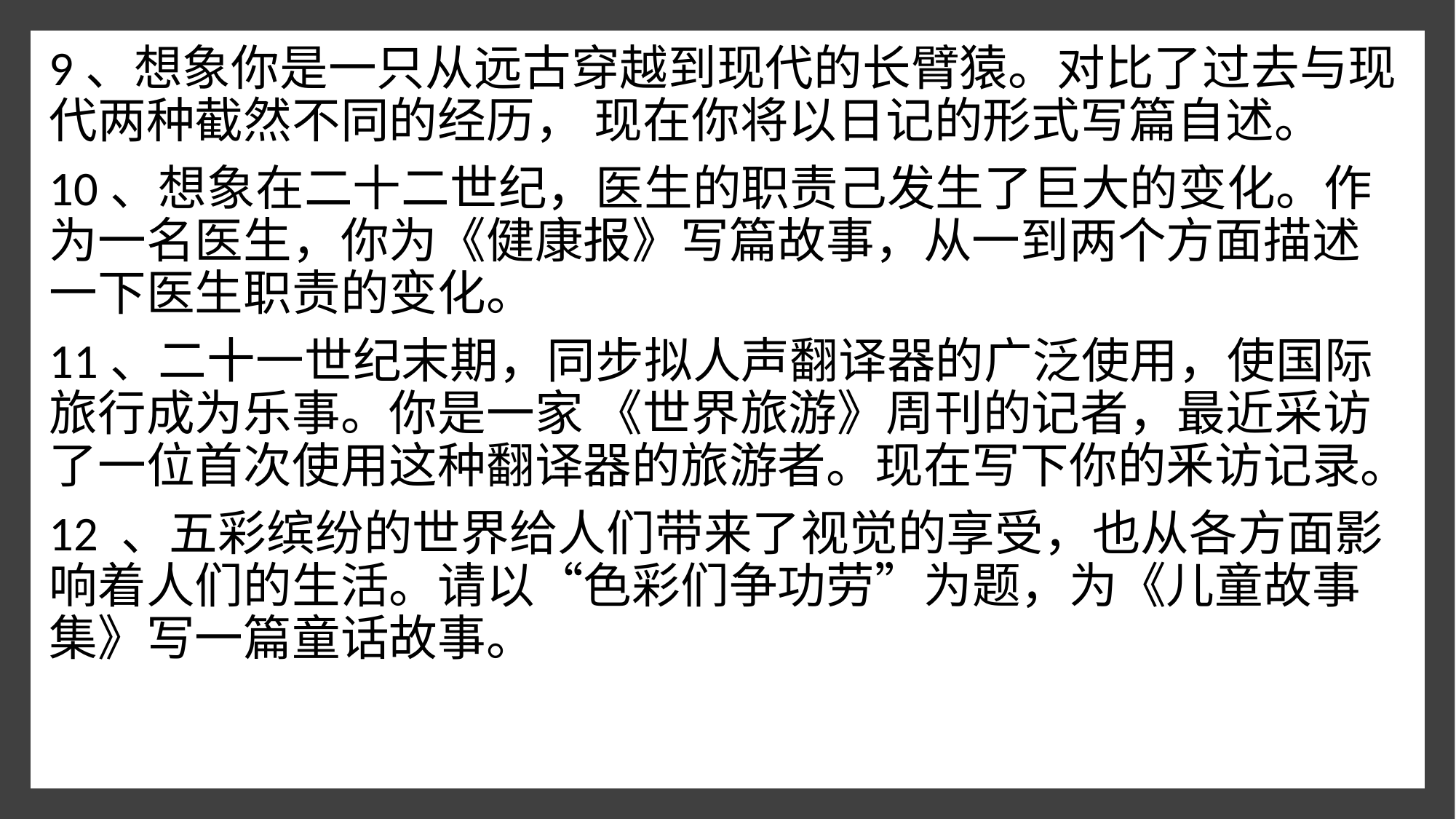

9、想象你是一只从远古穿越到现代的长臂猿。对比了过去与现代两种截然不同的经历， 现在你将以日记的形式写篇自述。
10、想象在二十二世纪，医生的职责己发生了巨大的变化。作为一名医生，你为《健康报》写篇故事，从一到两个方面描述一下医生职责的变化。
11、二十一世纪末期，同步拟人声翻译器的广泛使用，使国际旅行成为乐事。你是一家 《世界旅游》周刊的记者，最近采访了一位首次使用这种翻译器的旅游者。现在写下你的釆访记录。
12 、五彩缤纷的世界给人们带来了视觉的享受，也从各方面影响着人们的生活。请以“色彩们争功劳”为题，为《儿童故事集》写一篇童话故事。